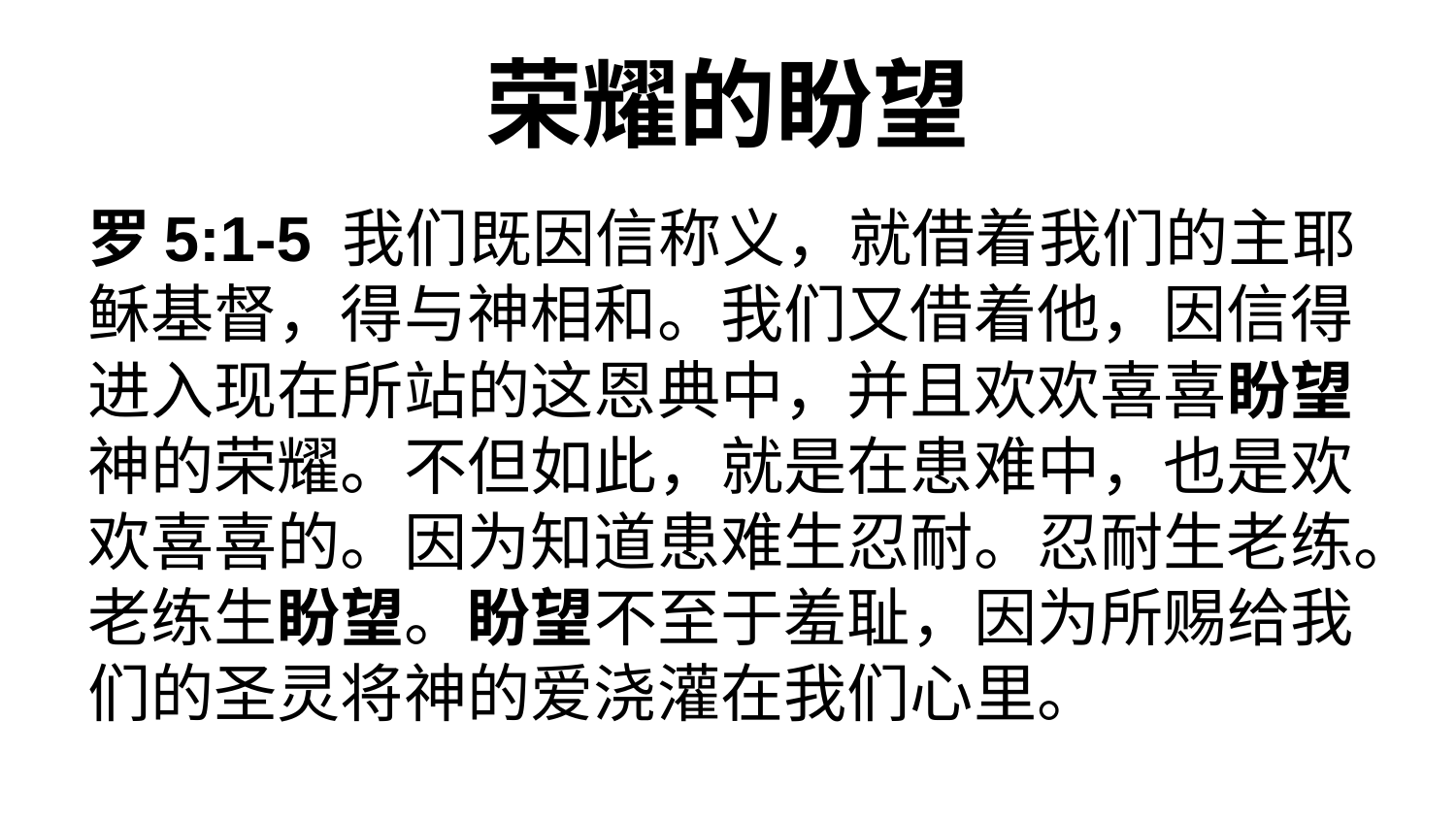

# 荣耀的盼望
罗5:1-5 我们既因信称义，就借着我们的主耶稣基督，得与神相和。我们又借着他，因信得进入现在所站的这恩典中，并且欢欢喜喜盼望神的荣耀。不但如此，就是在患难中，也是欢欢喜喜的。因为知道患难生忍耐。忍耐生老练。老练生盼望。盼望不至于羞耻，因为所赐给我们的圣灵将神的爱浇灌在我们心里。